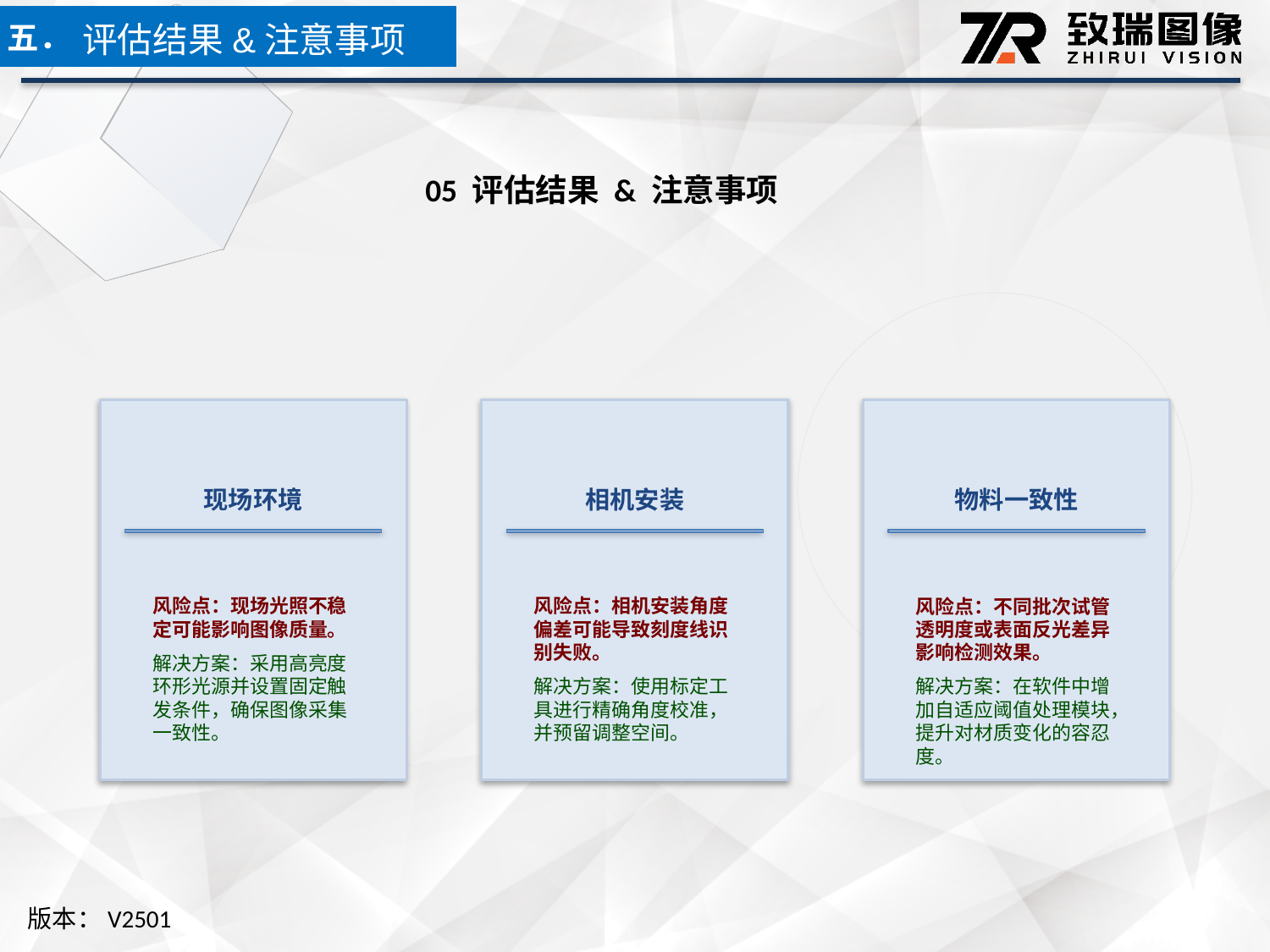

五．
评估结果&注意事项

05 评估结果 & 注意事项

现场环境

相机安装

物料一致性

风险点：现场光照不稳定可能影响图像质量。
解决方案：采用高亮度环形光源并设置固定触发条件，确保图像采集一致性。

风险点：相机安装角度偏差可能导致刻度线识别失败。
解决方案：使用标定工具进行精确角度校准，并预留调整空间。

风险点：不同批次试管透明度或表面反光差异影响检测效果。
解决方案：在软件中增加自适应阈值处理模块，提升对材质变化的容忍度。